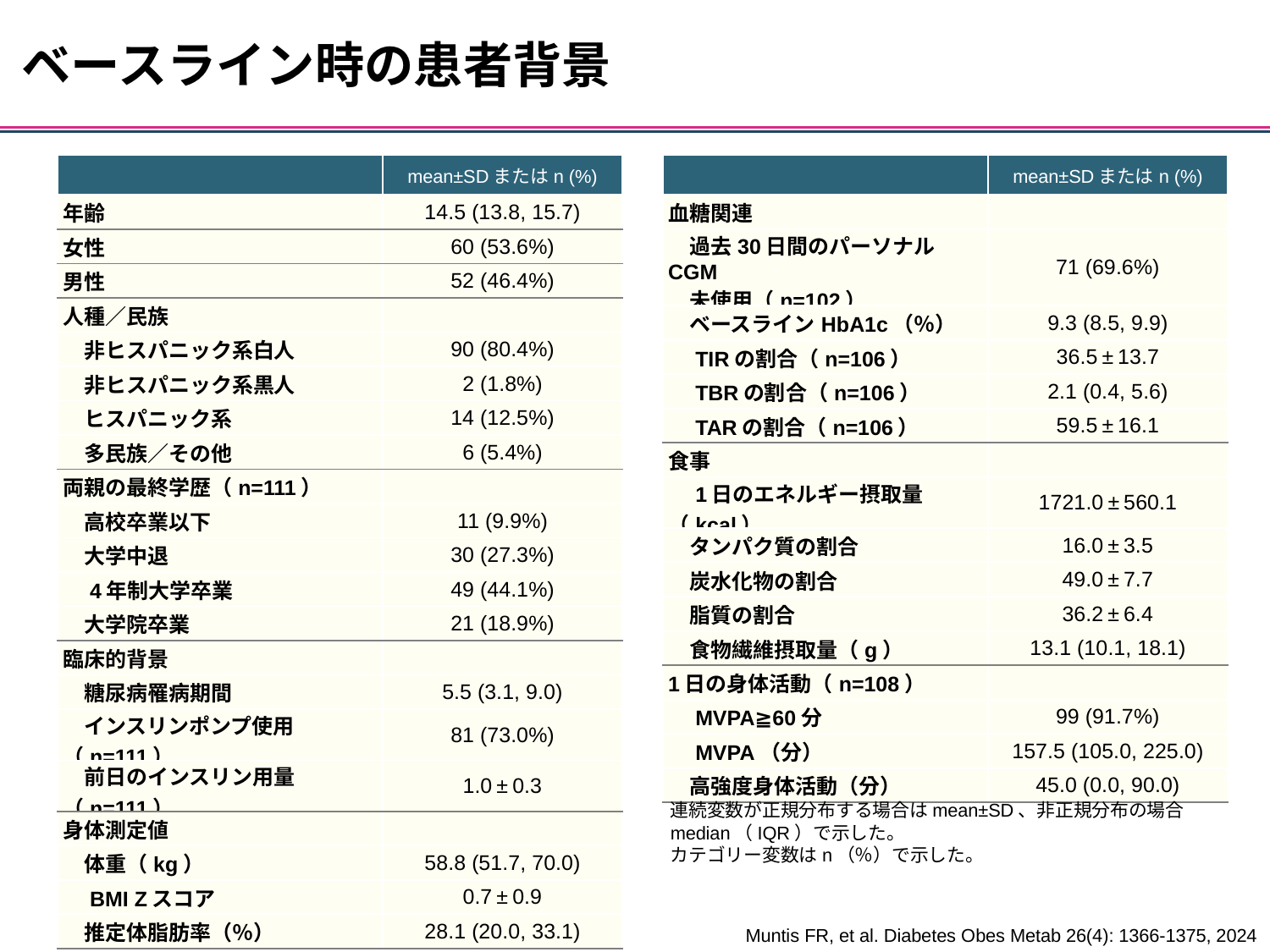

ベースライン時の患者背景
|  | mean±SDまたはn (%) |
| --- | --- |
| 年齢 | 14.5 (13.8, 15.7) |
| 女性 | 60 (53.6%) |
| 男性 | 52 (46.4%) |
| 人種／民族 |  |
| 非ヒスパニック系白人 | 90 (80.4%) |
| 非ヒスパニック系黒人 | 2 (1.8%) |
| ヒスパニック系 | 14 (12.5%) |
| 多民族／その他 | 6 (5.4%) |
| 両親の最終学歴（n=111） |  |
| 高校卒業以下 | 11 (9.9%) |
| 大学中退 | 30 (27.3%) |
| 4年制大学卒業 | 49 (44.1%) |
| 大学院卒業 | 21 (18.9%) |
| 臨床的背景 |  |
| 糖尿病罹病期間 | 5.5 (3.1, 9.0) |
| インスリンポンプ使用（n=111） | 81 (73.0%) |
| 前日のインスリン用量（n=111） | 1.0 ± 0.3 |
| 身体測定値 |  |
| 体重（kg） | 58.8 (51.7, 70.0) |
| BMI Zスコア | 0.7 ± 0.9 |
| 推定体脂肪率（％） | 28.1 (20.0, 33.1) |
|  | mean±SDまたはn (%) |
| --- | --- |
| 血糖関連 |  |
| 過去30日間のパーソナルCGM 　未使用（n=102） | 71 (69.6%) |
| ベースラインHbA1c（％） | 9.3 (8.5, 9.9) |
| TIRの割合（n=106） | 36.5 ± 13.7 |
| TBRの割合（n=106） | 2.1 (0.4, 5.6) |
| TARの割合（n=106） | 59.5 ± 16.1 |
| 食事 |  |
| 1日のエネルギー摂取量（kcal） | 1721.0 ± 560.1 |
| タンパク質の割合 | 16.0 ± 3.5 |
| 炭水化物の割合 | 49.0 ± 7.7 |
| 脂質の割合 | 36.2 ± 6.4 |
| 食物繊維摂取量（g） | 13.1 (10.1, 18.1) |
| 1日の身体活動（n=108） |  |
| MVPA≧60分 | 99 (91.7%) |
| MVPA（分） | 157.5 (105.0, 225.0) |
| 高強度身体活動（分） | 45.0 (0.0, 90.0) |
連続変数が正規分布する場合はmean±SD、非正規分布の場合median（IQR）で示した。
カテゴリー変数はn（％）で示した。
Muntis FR, et al. Diabetes Obes Metab 26(4): 1366-1375, 2024